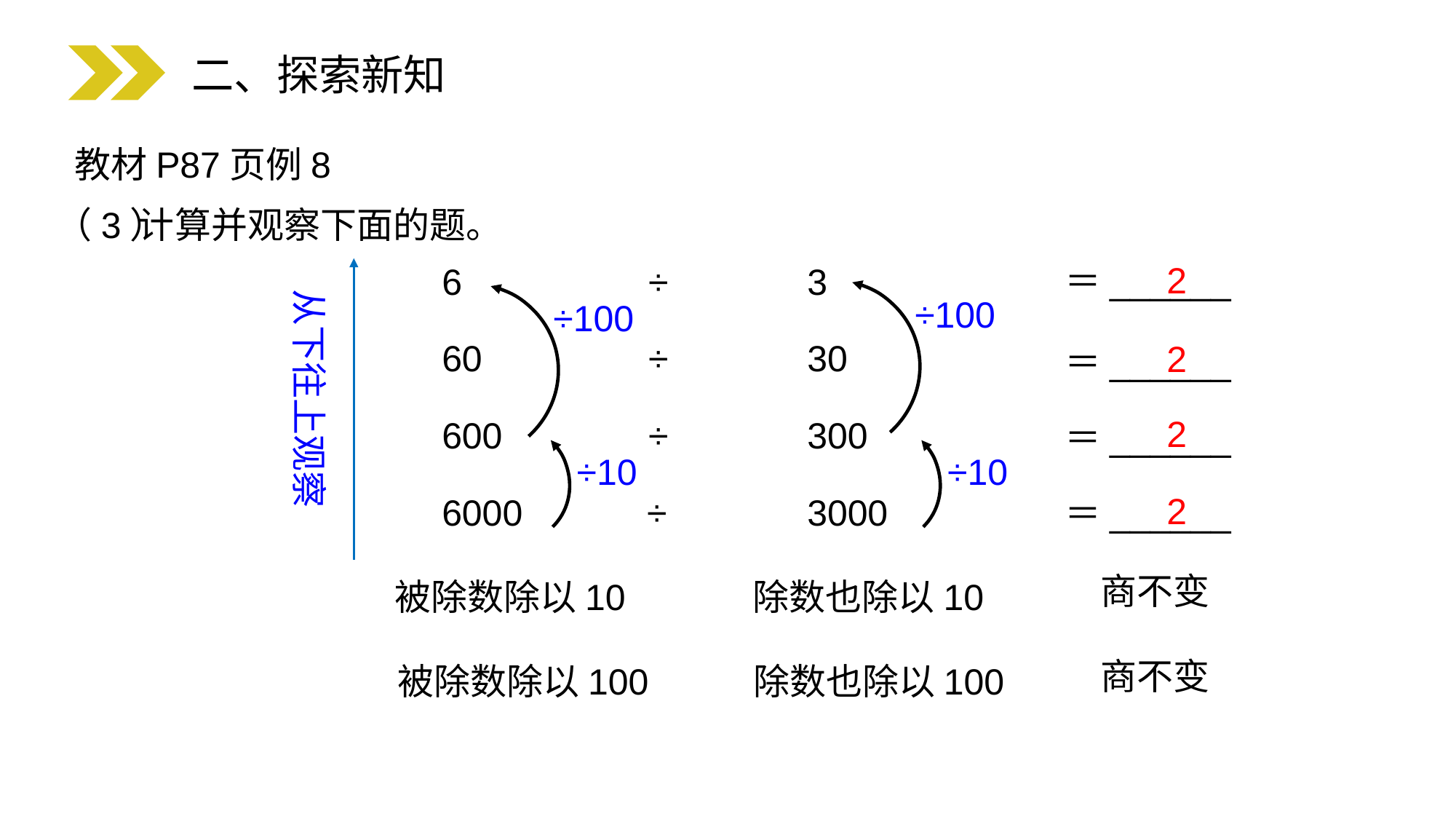

二、探索新知
教材P87页例8
（3）
计算并观察下面的题。
2
＝______
＝______
＝______
＝______
÷
÷
÷
÷
6
60
600
6000
3
30
300
3000

从下往上观察

÷100
÷100
2
2

÷10
÷10
2
商不变
被除数除以10
除数也除以10
商不变
被除数除以100
除数也除以100